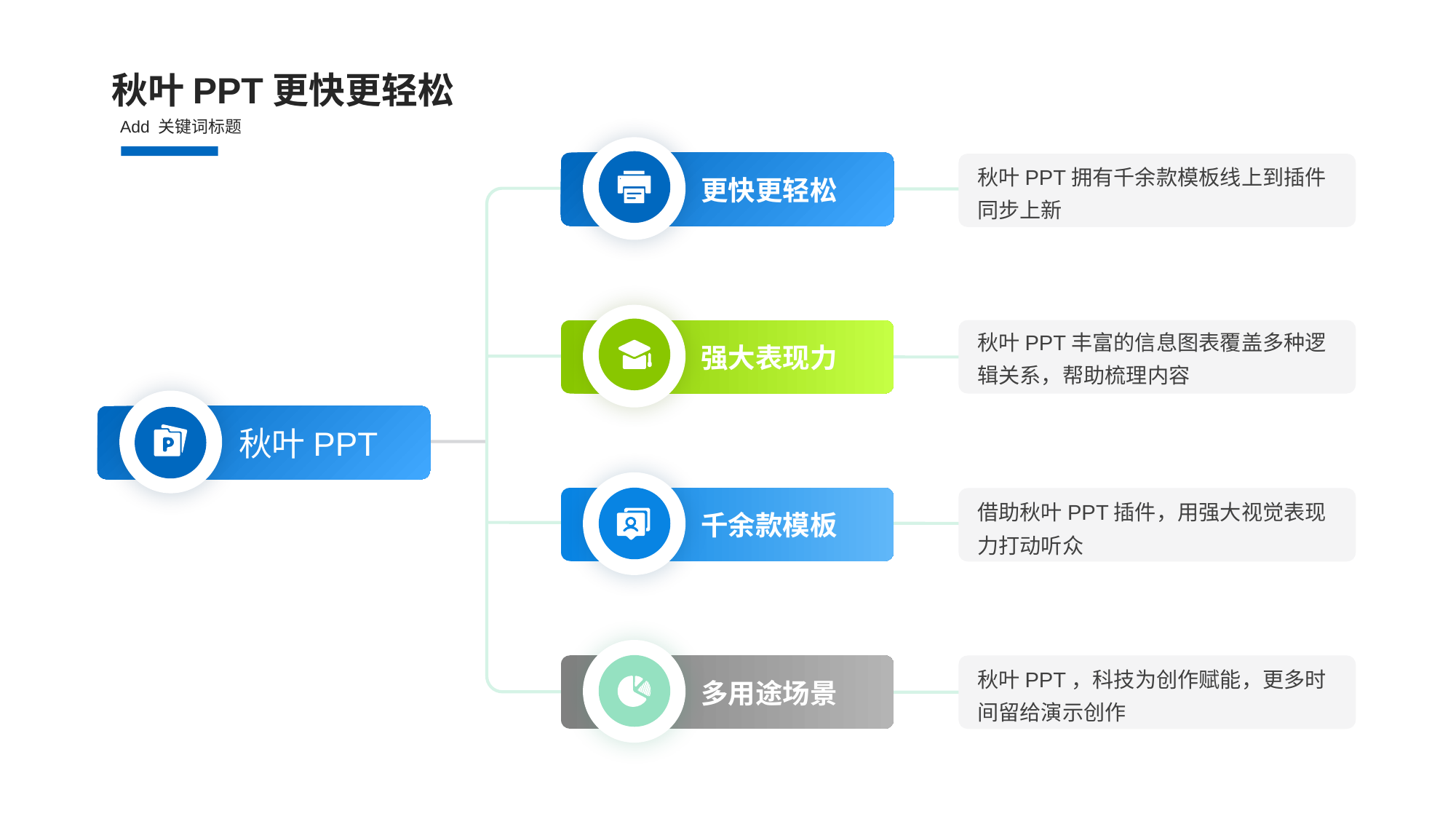

秋叶PPT更快更轻松
Add 关键词标题

秋叶PPT拥有千余款模板线上到插件同步上新
更快更轻松

秋叶PPT丰富的信息图表覆盖多种逻辑关系，帮助梳理内容
强大表现力

秋叶PPT

借助秋叶PPT插件，用强大视觉表现力打动听众
千余款模板

秋叶PPT，科技为创作赋能，更多时间留给演示创作
多用途场景